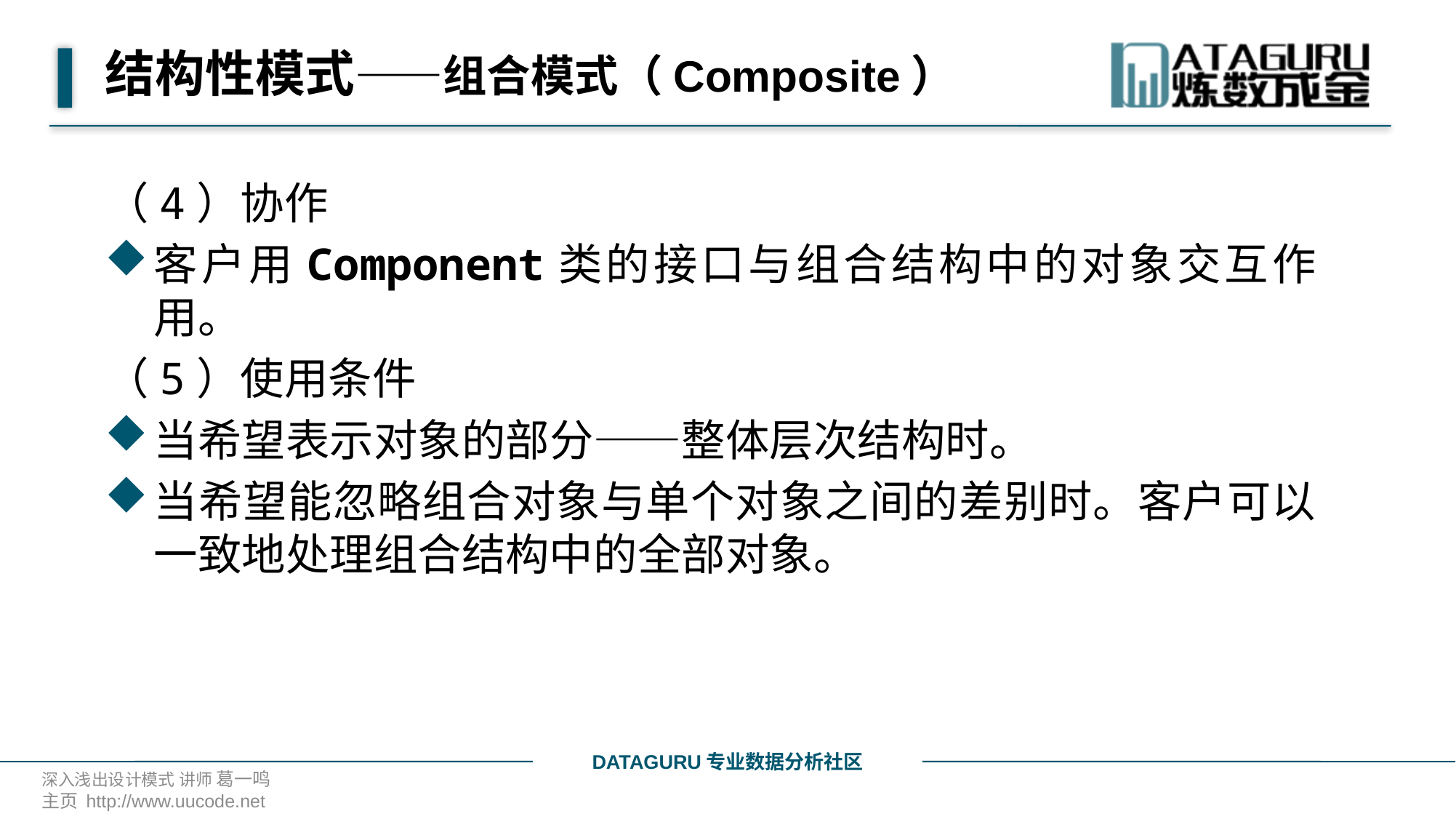

# 结构性模式——组合模式（Composite）
（4）协作
客户用Component类的接口与组合结构中的对象交互作用。
（5）使用条件
当希望表示对象的部分——整体层次结构时。
当希望能忽略组合对象与单个对象之间的差别时。客户可以一致地处理组合结构中的全部对象。